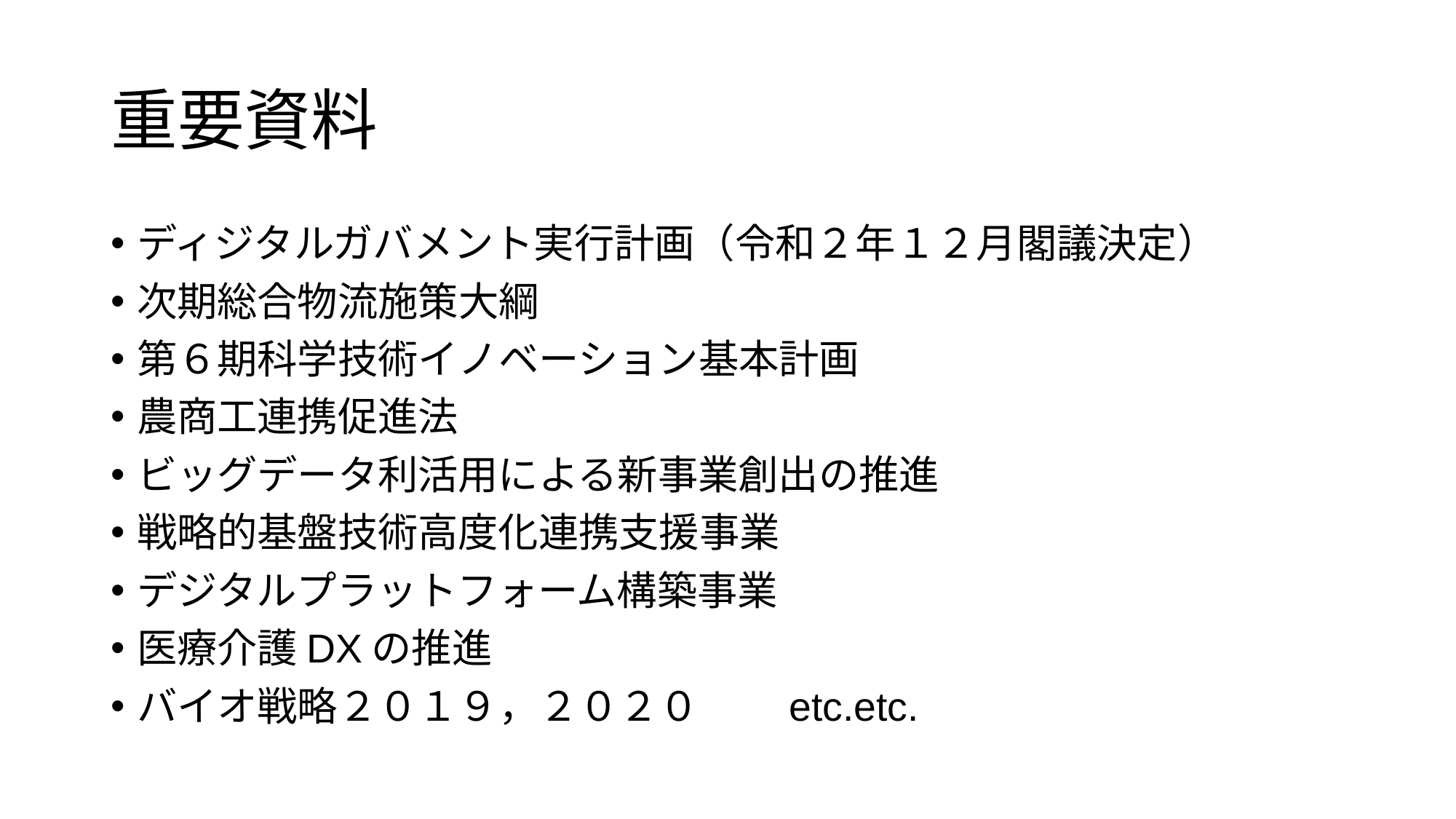

# 重要資料
ディジタルガバメント実行計画（令和２年１２月閣議決定）
次期総合物流施策大綱
第６期科学技術イノベーション基本計画
農商工連携促進法
ビッグデータ利活用による新事業創出の推進
戦略的基盤技術高度化連携支援事業
デジタルプラットフォーム構築事業
医療介護DXの推進
バイオ戦略２０１９，２０２０　　etc.etc.